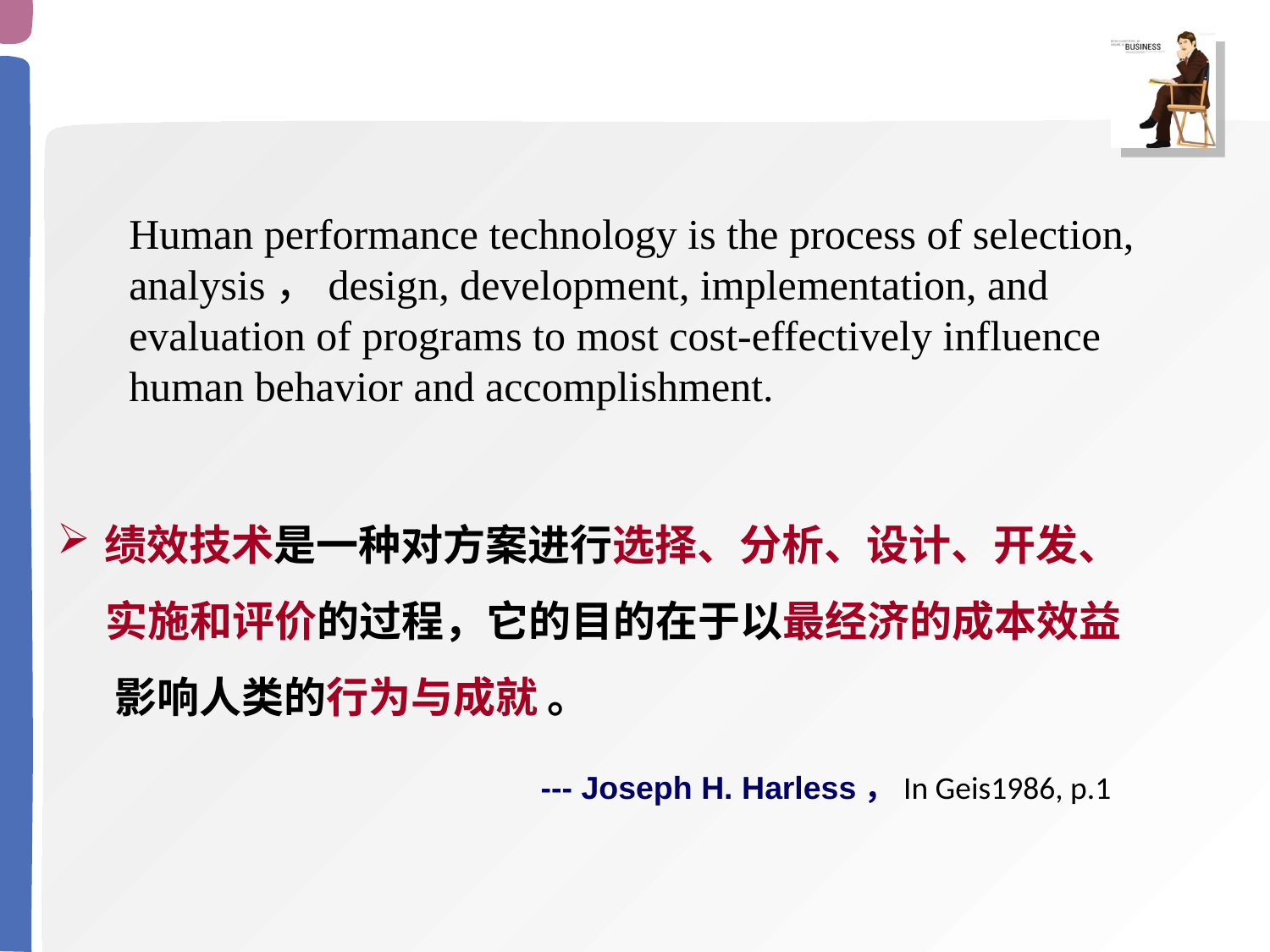

#
Human performance technology is the process of selection, analysis，design, development, implementation, and evaluation of programs to most cost-effectively influence human behavior and accomplishment.
绩效技术是一种对方案进行选择、分析、设计、开发、
    实施和评价的过程，它的目的在于以最经济的成本效益
     影响人类的行为与成就 。
--- Joseph H. Harless，In Geis1986, p.1